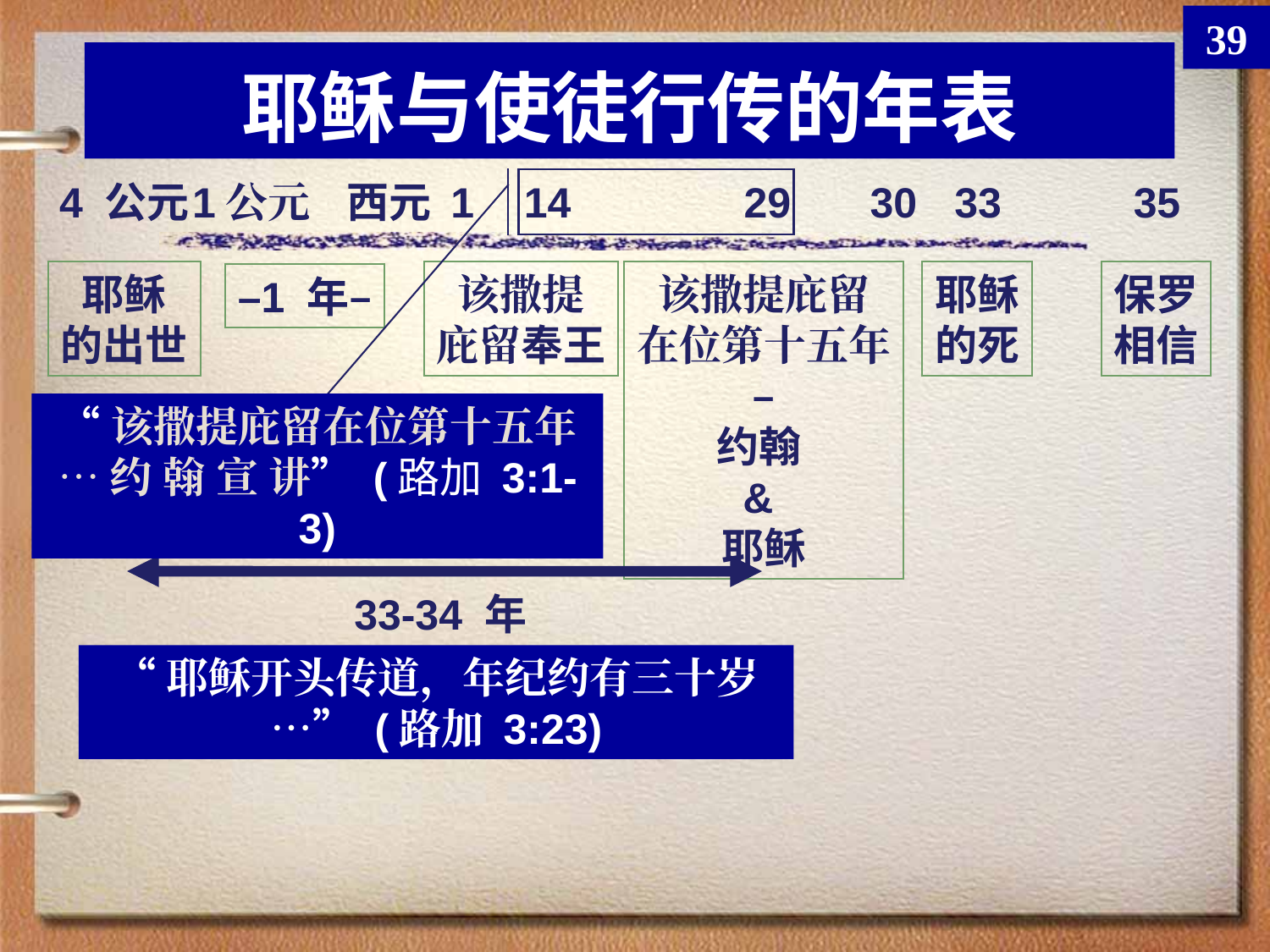

耶稣与耶稣的
39
耶稣与使徒行传的年表
4 公元
1公元
西元 1
14

29
30
33
35
耶稣
的出世
该撒提
庇留奉王
该撒提庇留
在位第十五年
–
约翰
&
耶稣
耶稣
的死
保罗
相信
–1 年–
“该撒提庇留在位第十五年
…约 翰 宣 讲” (路加 3:1-3)

33-34 年
“耶稣开头传道，年纪约有三十岁…” (路加 3:23)